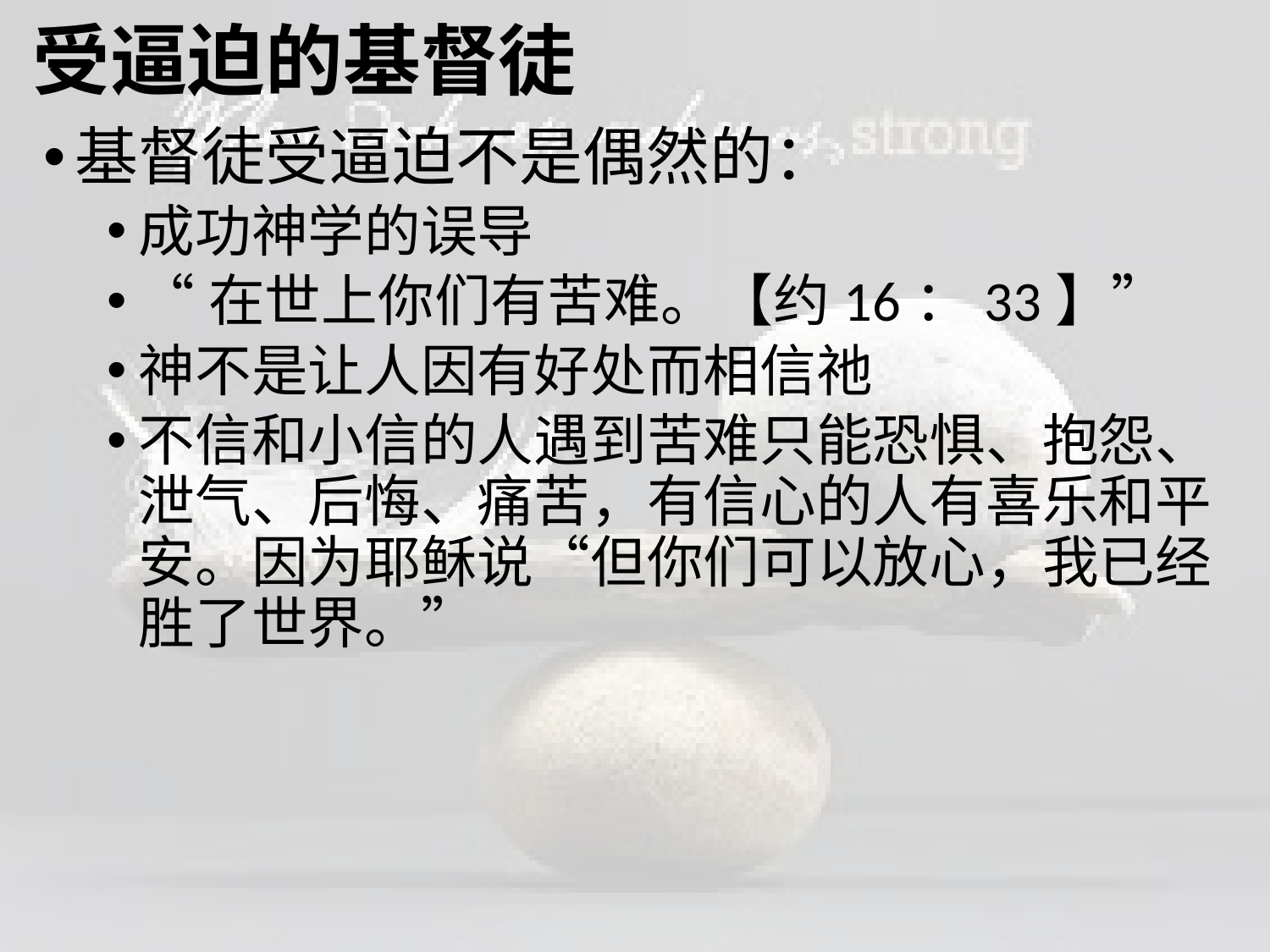

# 受逼迫的基督徒
基督徒受逼迫不是偶然的：
成功神学的误导
“在世上你们有苦难。【约16：33】”
神不是让人因有好处而相信祂
不信和小信的人遇到苦难只能恐惧、抱怨、泄气、后悔、痛苦，有信心的人有喜乐和平安。因为耶稣说“但你们可以放心，我已经胜了世界。”